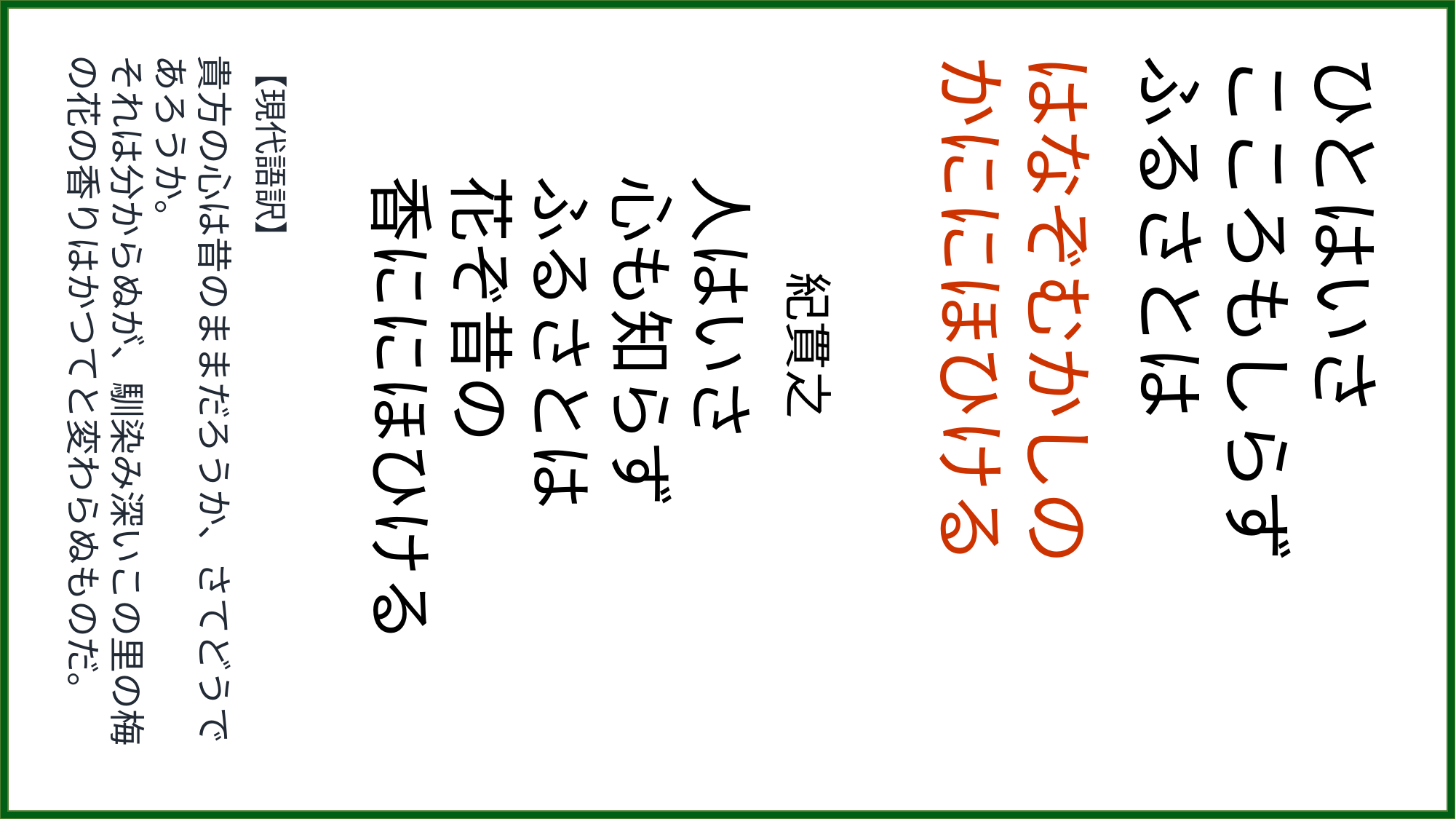

【現代語訳】

貴方の心は昔のままだろうか、さてどうであろうか。
それは分からぬが、馴染み深いこの里の梅の花の香りはかつてと変わらぬものだ。
　　紀貫之

人はいさ
心も知らず
ふるさとは
花ぞ昔の
香ににほひける
はなぞむかしの
かににほひける
ひとはいさ
こころもしらず
ふるさとは